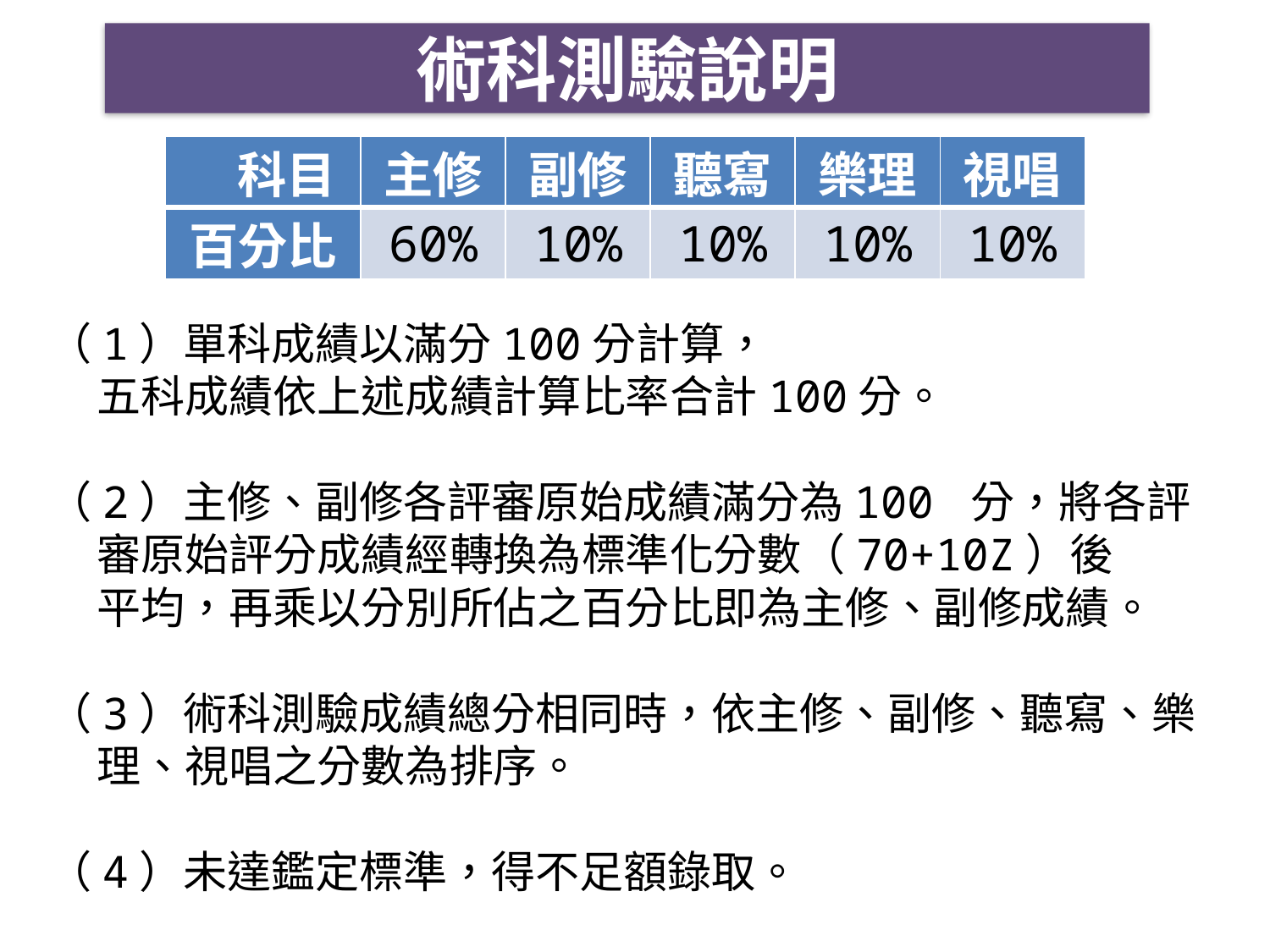

術科測驗說明
| 科目 | 主修 | 副修 | 聽寫 | 樂理 | 視唱 |
| --- | --- | --- | --- | --- | --- |
| 百分比 | 60% | 10% | 10% | 10% | 10% |
# （1）單科成績以滿分100分計算， 五科成績依上述成績計算比率合計100分。 （2）主修、副修各評審原始成績滿分為100 分，將各評 審原始評分成績經轉換為標準化分數（70+10Z）後 平均，再乘以分別所佔之百分比即為主修、副修成績。 （3）術科測驗成績總分相同時，依主修、副修、聽寫、樂 理、視唱之分數為排序。 （4）未達鑑定標準，得不足額錄取。